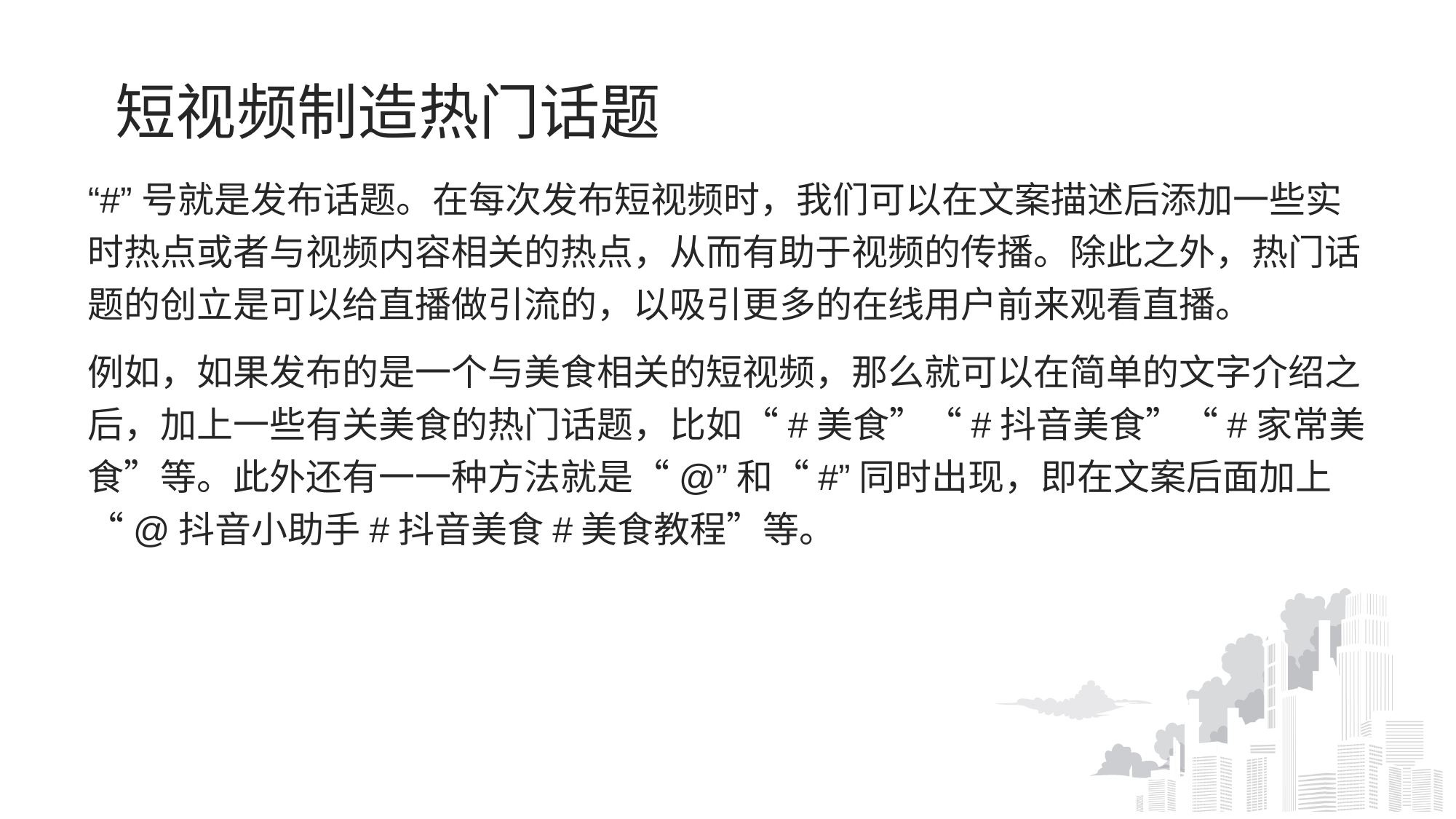

# 短视频制造热门话题
“#”号就是发布话题。在每次发布短视频时，我们可以在文案描述后添加一些实时热点或者与视频内容相关的热点，从而有助于视频的传播。除此之外，热门话题的创立是可以给直播做引流的，以吸引更多的在线用户前来观看直播。
例如，如果发布的是一个与美食相关的短视频，那么就可以在简单的文字介绍之后，加上一些有关美食的热门话题，比如“#美食”“#抖音美食”“#家常美食”等。此外还有一一种方法就是“@”和“#”同时出现，即在文案后面加上“@抖音小助手#抖音美食#美食教程”等。